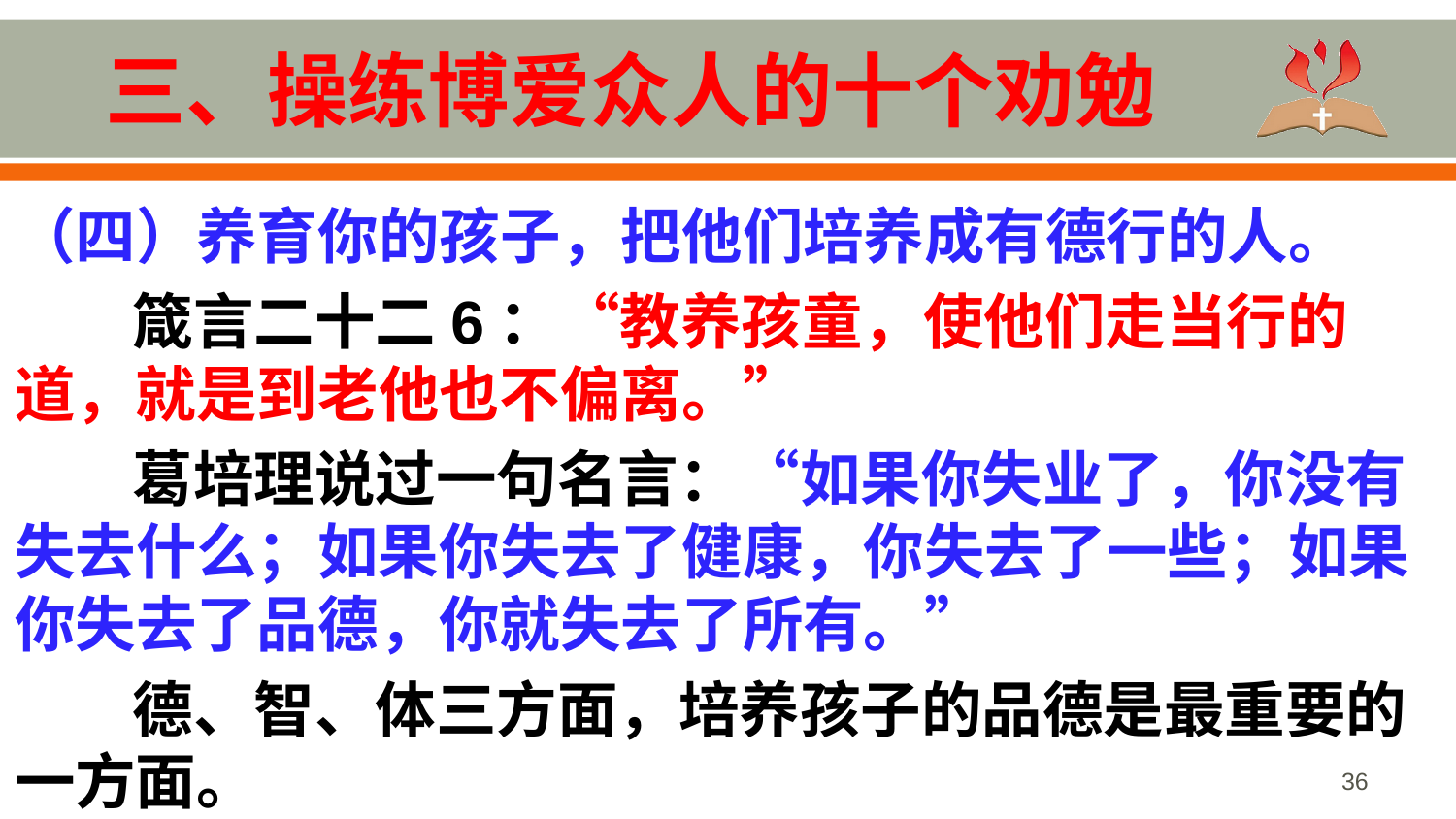

# 三、操练博爱众人的十个劝勉
（四）养育你的孩子，把他们培养成有德行的人。
箴言二十二6：“教养孩童，使他们走当行的道，就是到老他也不偏离。”
葛培理说过一句名言：“如果你失业了，你没有失去什么；如果你失去了健康，你失去了一些；如果你失去了品德，你就失去了所有。”
德、智、体三方面，培养孩子的品德是最重要的一方面。

36